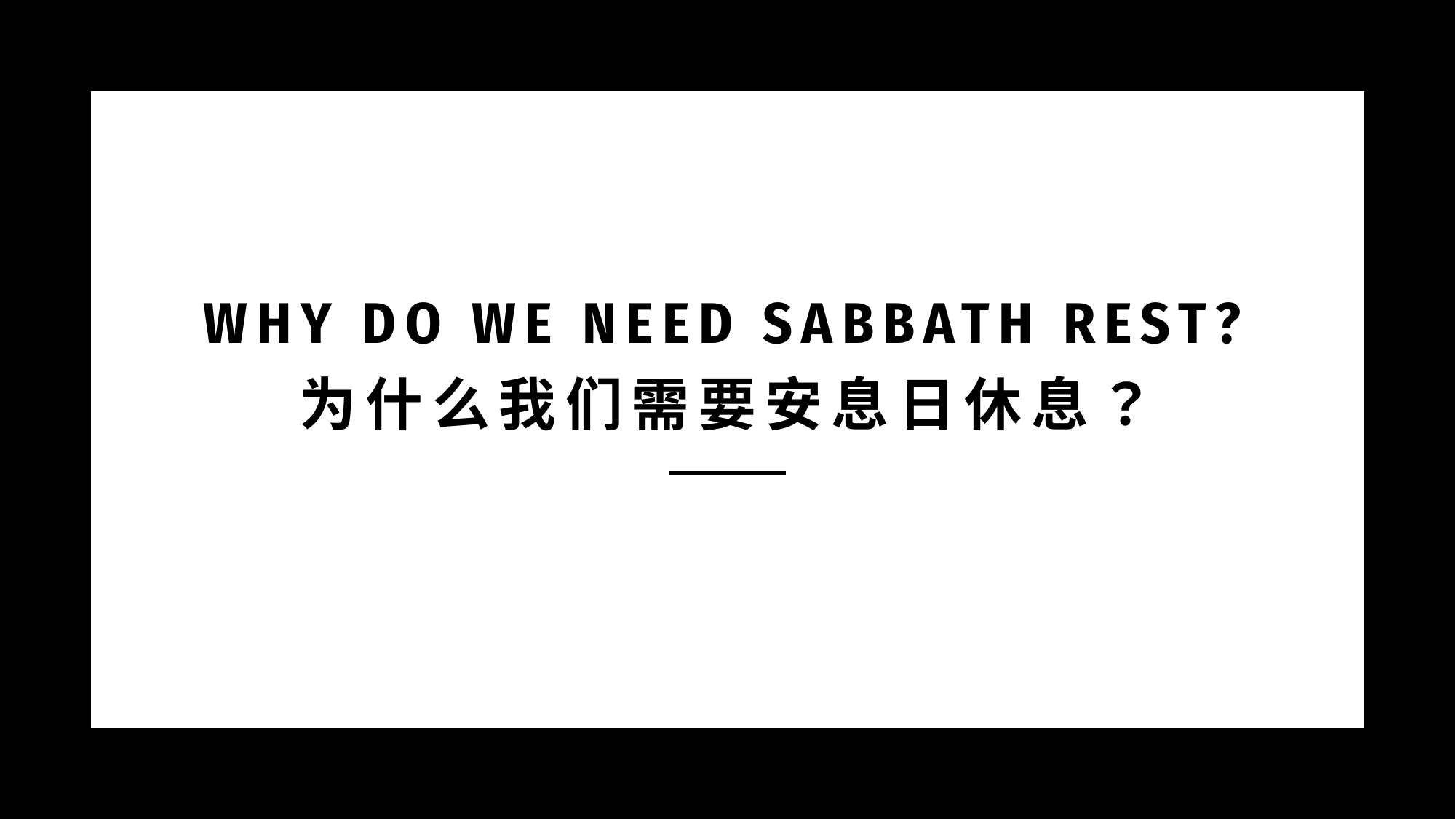

# Why do we need Sabbath rest? 为什么我们需要安息日休息？